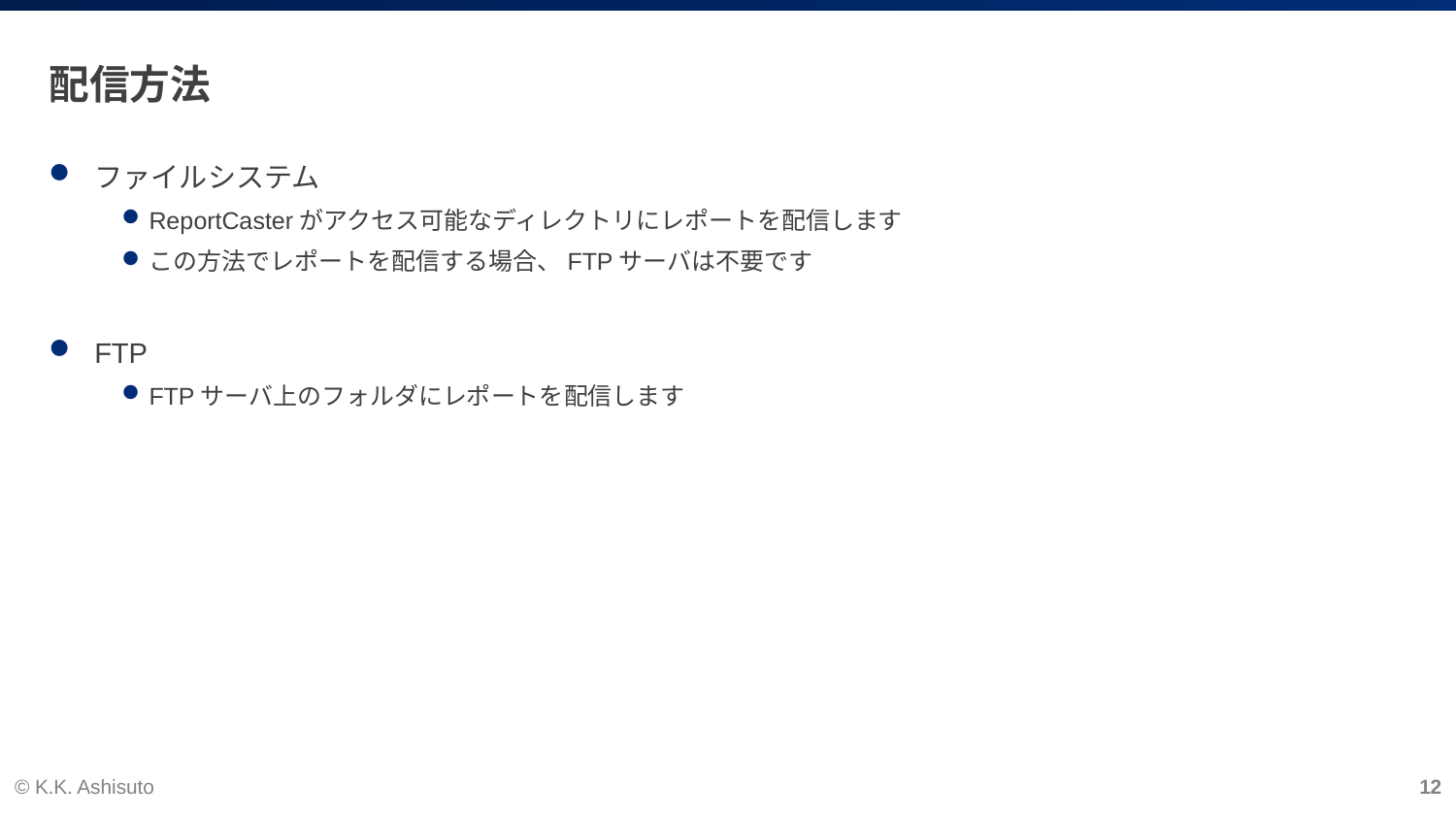

# 配信方法
ファイルシステム
ReportCasterがアクセス可能なディレクトリにレポートを配信します
この方法でレポートを配信する場合、FTPサーバは不要です

FTP
FTPサーバ上のフォルダにレポートを配信します

© K.K. Ashisuto
12